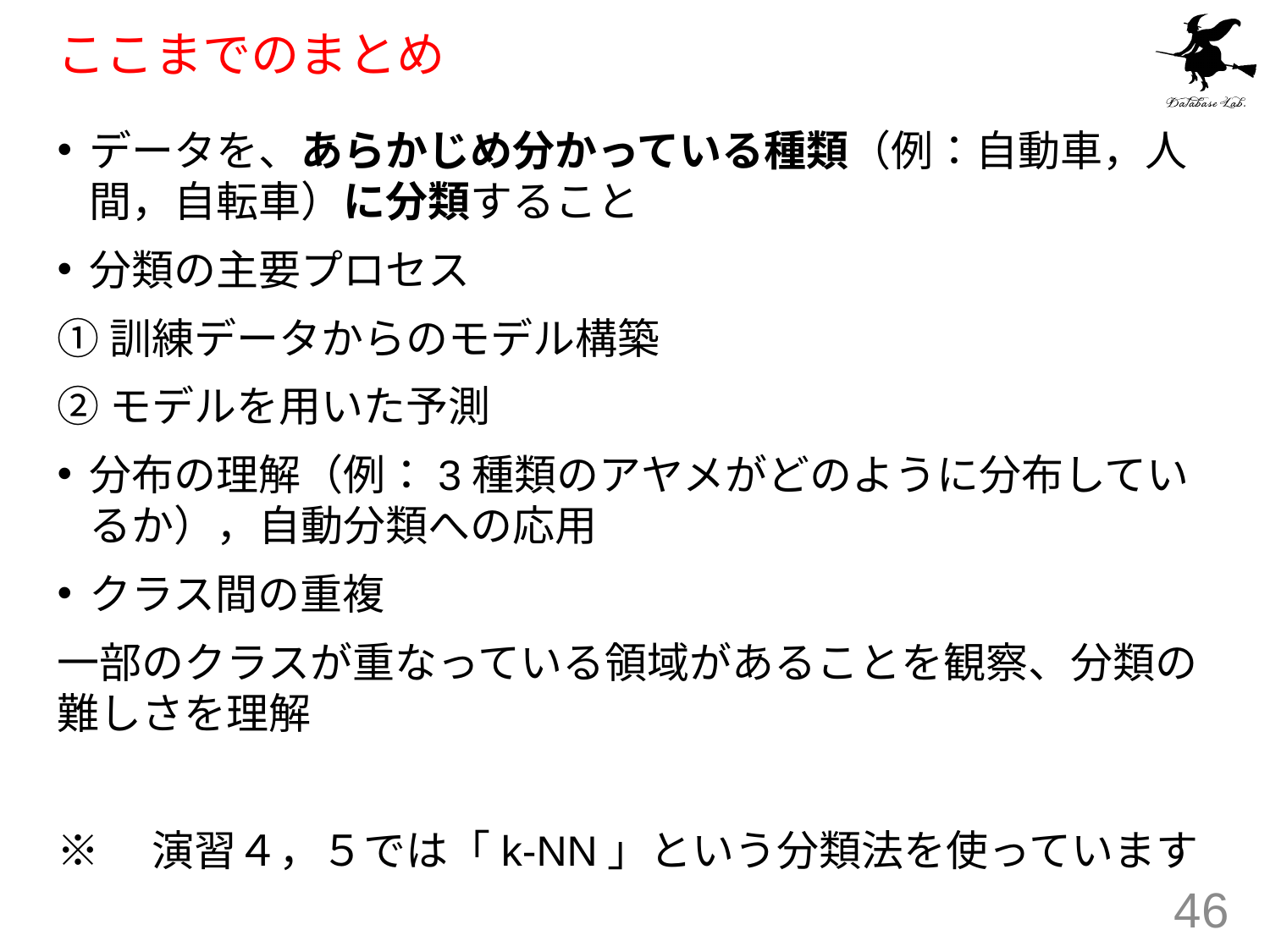

# ここまでのまとめ
データを、あらかじめ分かっている種類（例：自動車，人間，自転車）に分類すること
分類の主要プロセス
①訓練データからのモデル構築
②モデルを用いた予測
分布の理解（例：3種類のアヤメがどのように分布しているか），自動分類への応用
クラス間の重複
一部のクラスが重なっている領域があることを観察、分類の難しさを理解

※　演習４，５では「k-NN」という分類法を使っています
46